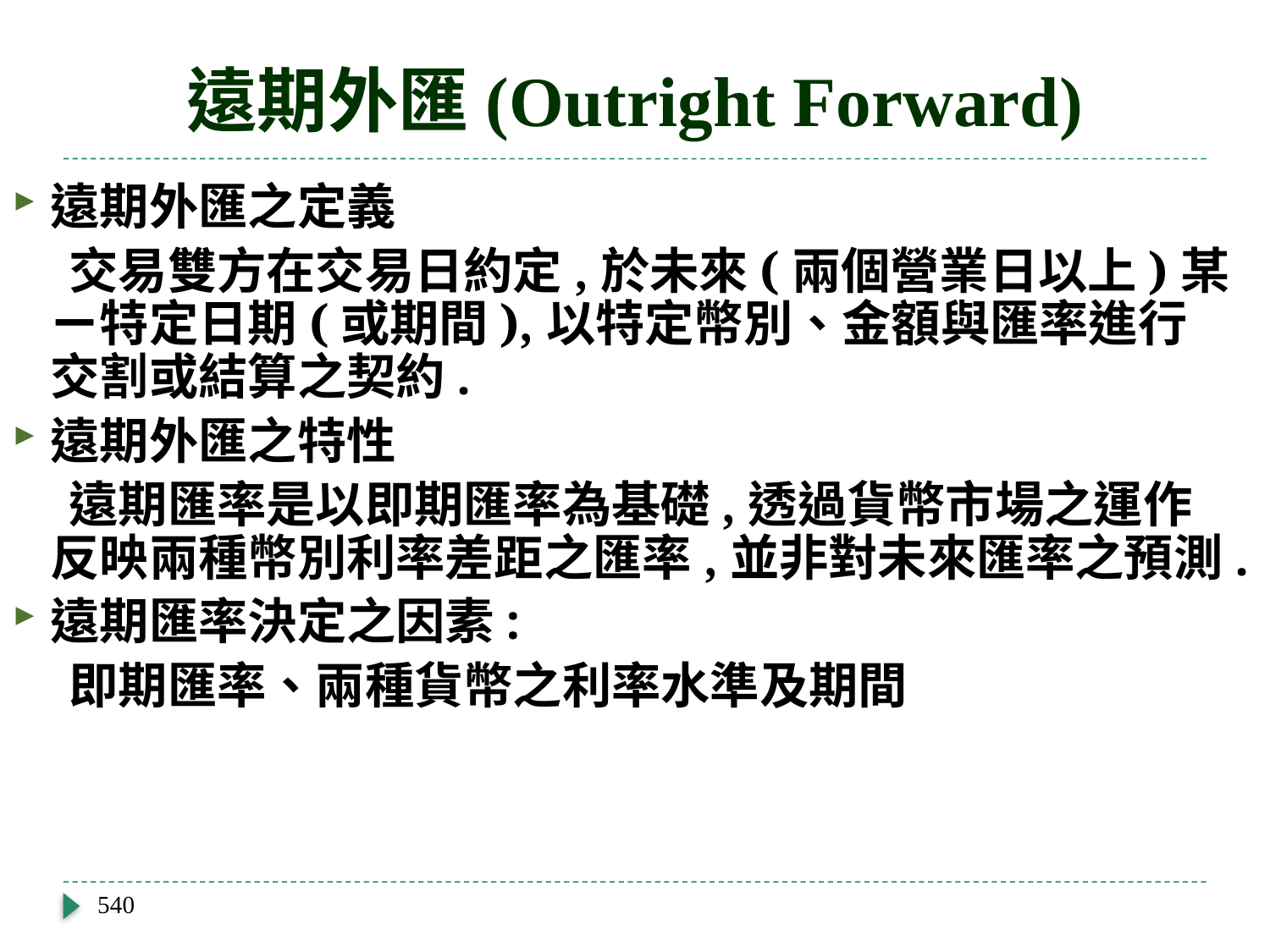

# 遠期外匯(Outright Forward)
遠期外匯之定義
    交易雙方在交易日約定,於未來(兩個營業日以上)某ㄧ特定日期(或期間),以特定幣別、金額與匯率進行交割或結算之契約.
遠期外匯之特性
    遠期匯率是以即期匯率為基礎,透過貨幣市場之運作反映兩種幣別利率差距之匯率,並非對未來匯率之預測.
遠期匯率決定之因素:
    即期匯率、兩種貨幣之利率水準及期間
540